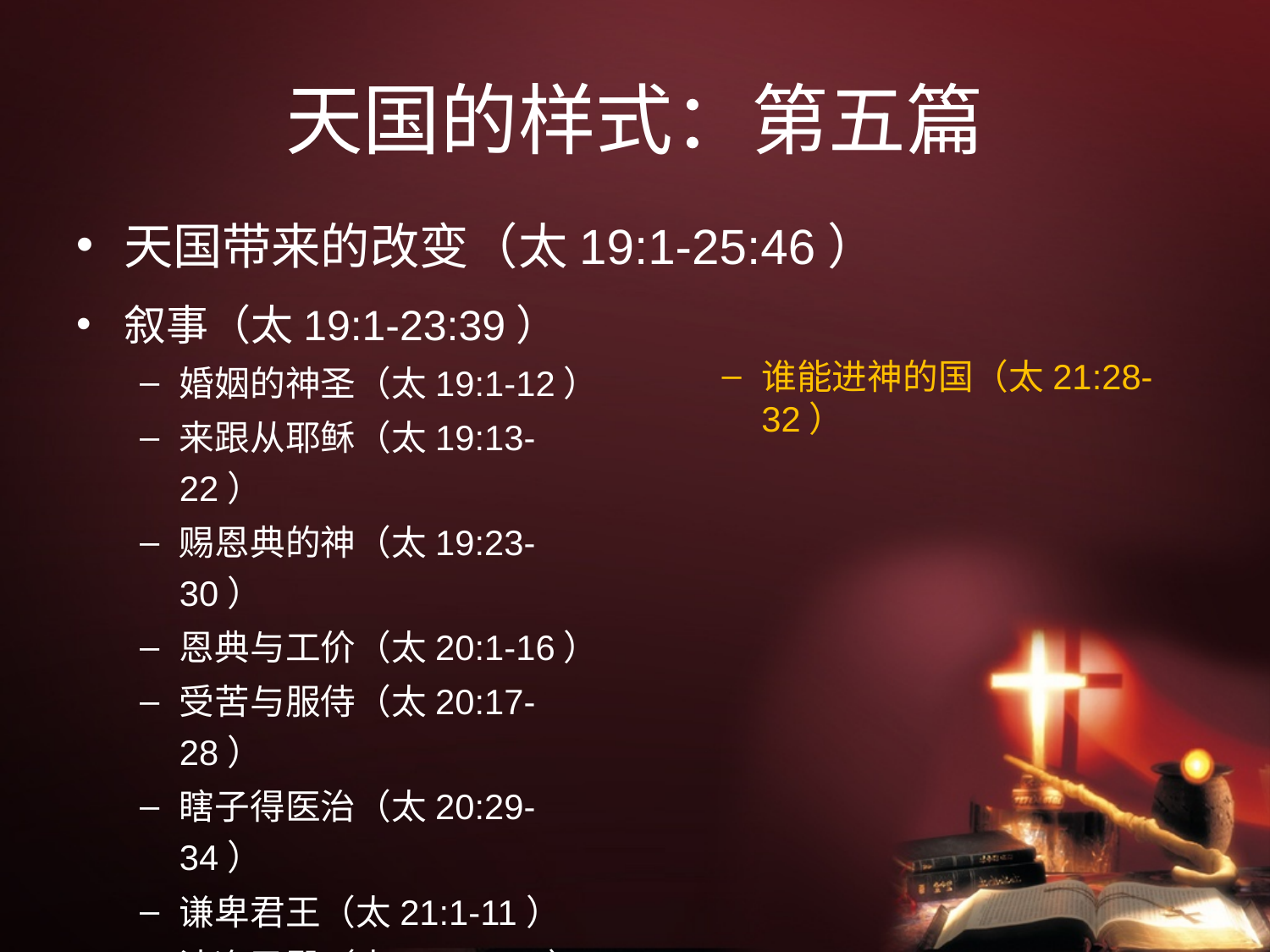

# 天国的样式：第五篇
天国带来的改变（太19:1-25:46）
叙事（太19:1-23:39）
婚姻的神圣（太19:1-12）
来跟从耶稣（太19:13-22）
赐恩典的神（太19:23-30）
恩典与工价（太20:1-16）
受苦与服侍（太20:17-28）
瞎子得医治（太20:29-34）
谦卑君王（太21:1-11）
洁净圣殿（太21:12-17）
不要假冒为善（太21:18-22）
信服基督（太21:23-27）

谁能进神的国（太21:28-32）